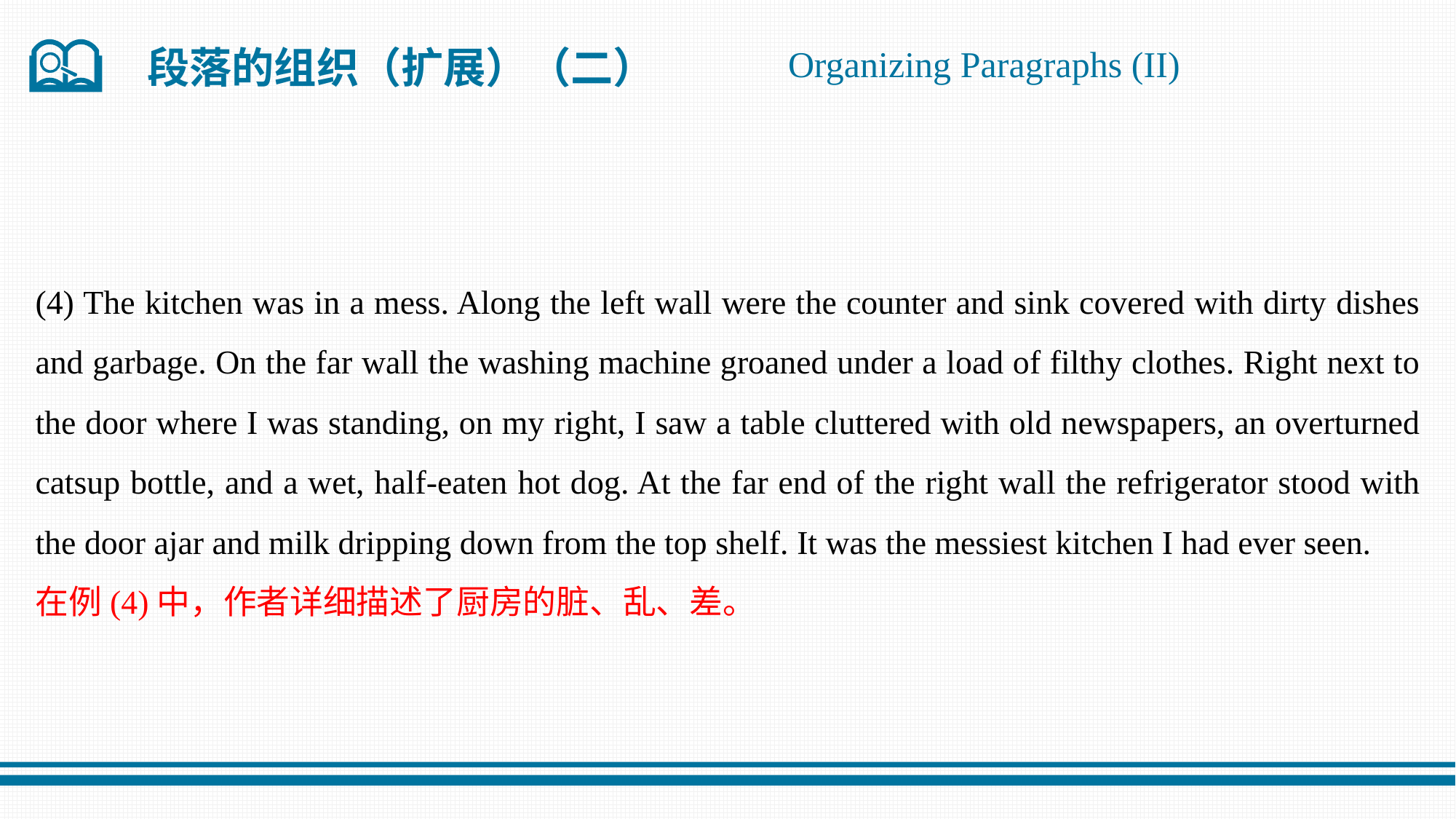

Organizing Paragraphs (II)
段落的组织（扩展）（二）

(4) The kitchen was in a mess. Along the left wall were the counter and sink covered with dirty dishes and garbage. On the far wall the washing machine groaned under a load of filthy clothes. Right next to the door where I was standing, on my right, I saw a table cluttered with old newspapers, an overturned catsup bottle, and a wet, half-eaten hot dog. At the far end of the right wall the refrigerator stood with the door ajar and milk dripping down from the top shelf. It was the messiest kitchen I had ever seen.
在例(4)中，作者详细描述了厨房的脏、乱、差。